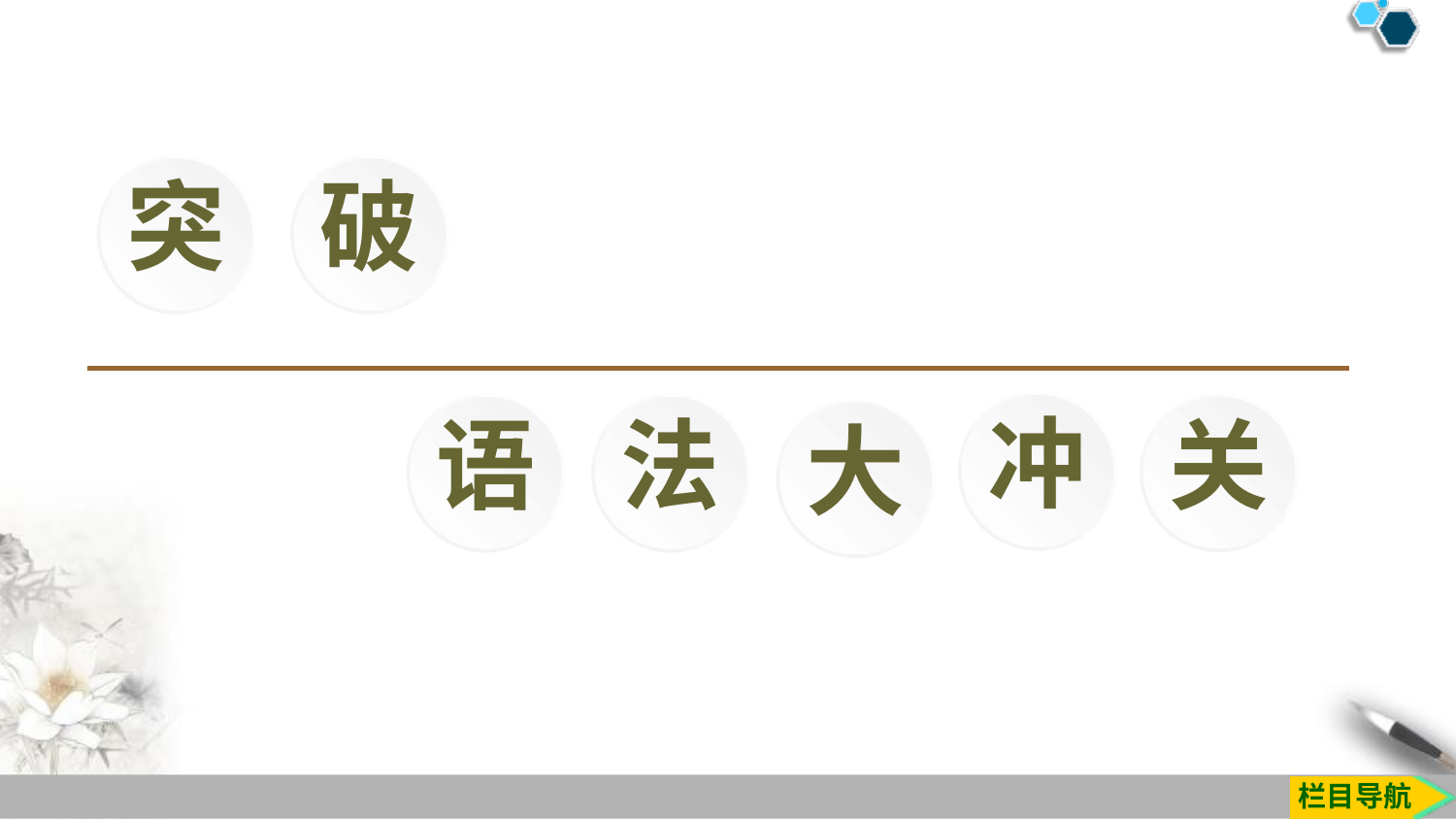

突

破

冲

关

语

法

大